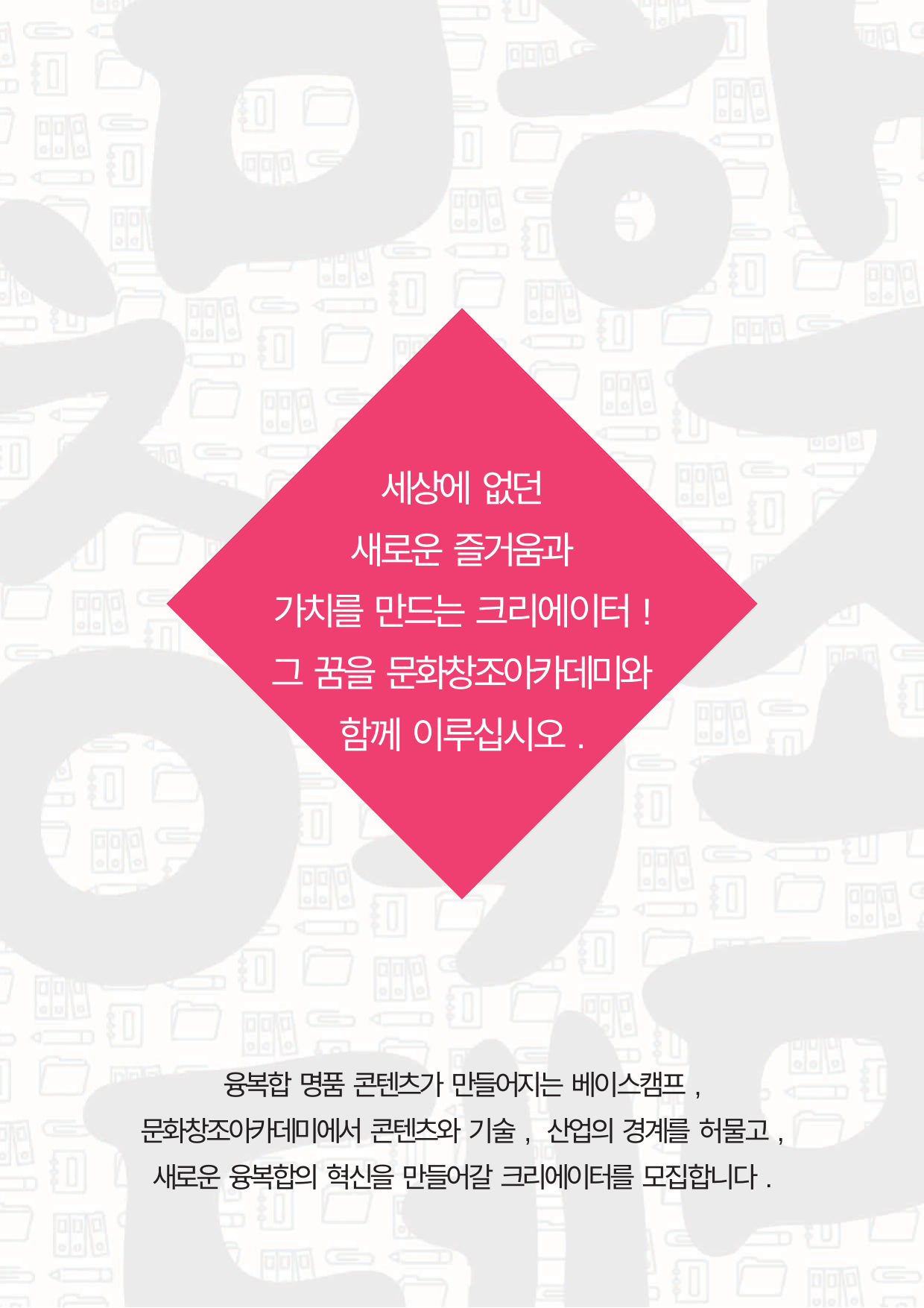

세상에 없던 새로운 즐거움과
가치를 만드는 크리에이터! 그 꿈을 문화창조아카데미와 함께 이루십시오.
융복합 명품 콘텐츠가 만들어지는 베이스캠프, 문화창조아카데미에서 콘텐츠와 기술, 산업의 경계를 허물고, 새로운 융복합의 혁신을 만들어갈 크리에이터를 모집합니다.